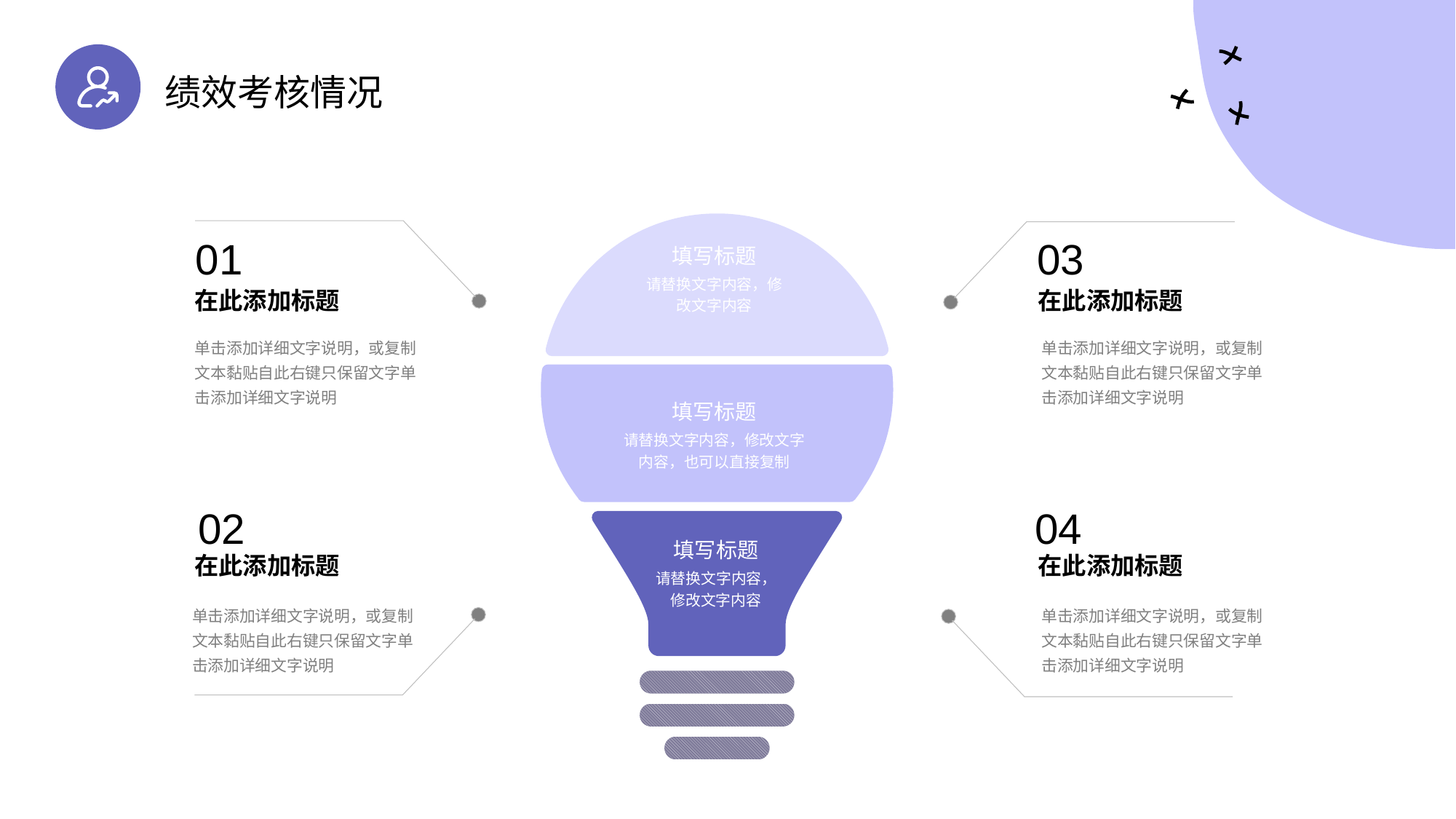

绩效考核情况

填写标题
请替换文字内容，修改文字内容
填写标题
请替换文字内容，修改文字内容，也可以直接复制
填写标题
请替换文字内容，修改文字内容

01
03
在此添加标题
在此添加标题
单击添加详细文字说明，或复制文本黏贴自此右键只保留文字单击添加详细文字说明
单击添加详细文字说明，或复制文本黏贴自此右键只保留文字单击添加详细文字说明
02
04
在此添加标题
在此添加标题
单击添加详细文字说明，或复制文本黏贴自此右键只保留文字单击添加详细文字说明
单击添加详细文字说明，或复制文本黏贴自此右键只保留文字单击添加详细文字说明